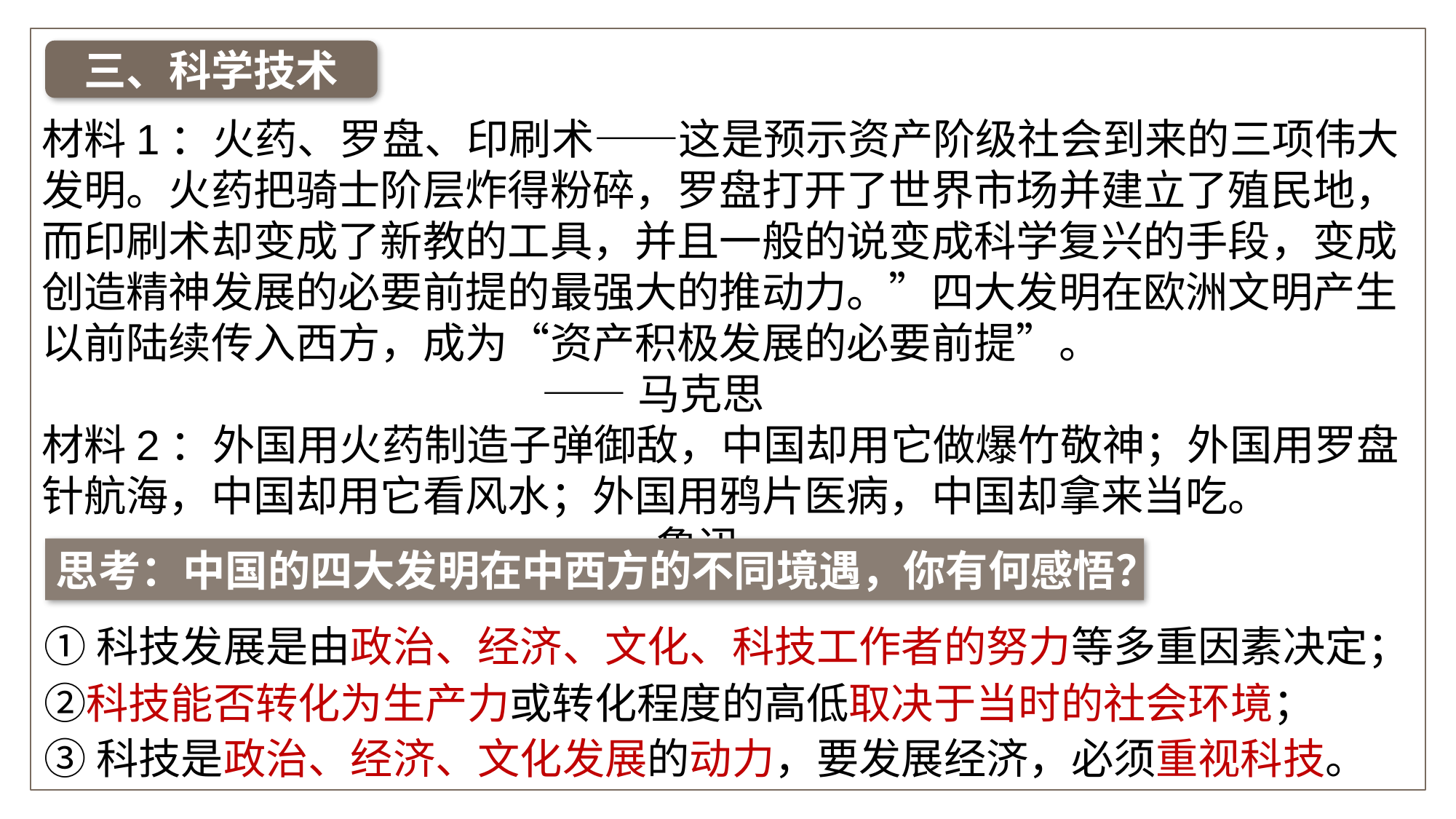

三、科学技术
材料1：火药、罗盘、印刷术——这是预示资产阶级社会到来的三项伟大发明。火药把骑士阶层炸得粉碎，罗盘打开了世界市场并建立了殖民地，而印刷术却变成了新教的工具，并且一般的说变成科学复兴的手段，变成创造精神发展的必要前提的最强大的推动力。”四大发明在欧洲文明产生以前陆续传入西方，成为“资产积极发展的必要前提”。
                                                     ——马克思
材料2：外国用火药制造子弹御敌，中国却用它做爆竹敬神；外国用罗盘针航海，中国却用它看风水；外国用鸦片医病，中国却拿来当吃。
                                                       ——鲁迅
思考：中国的四大发明在中西方的不同境遇，你有何感悟？
①科技发展是由政治、经济、文化、科技工作者的努力等多重因素决定；②科技能否转化为生产力或转化程度的高低取决于当时的社会环境；
③科技是政治、经济、文化发展的动力，要发展经济，必须重视科技。